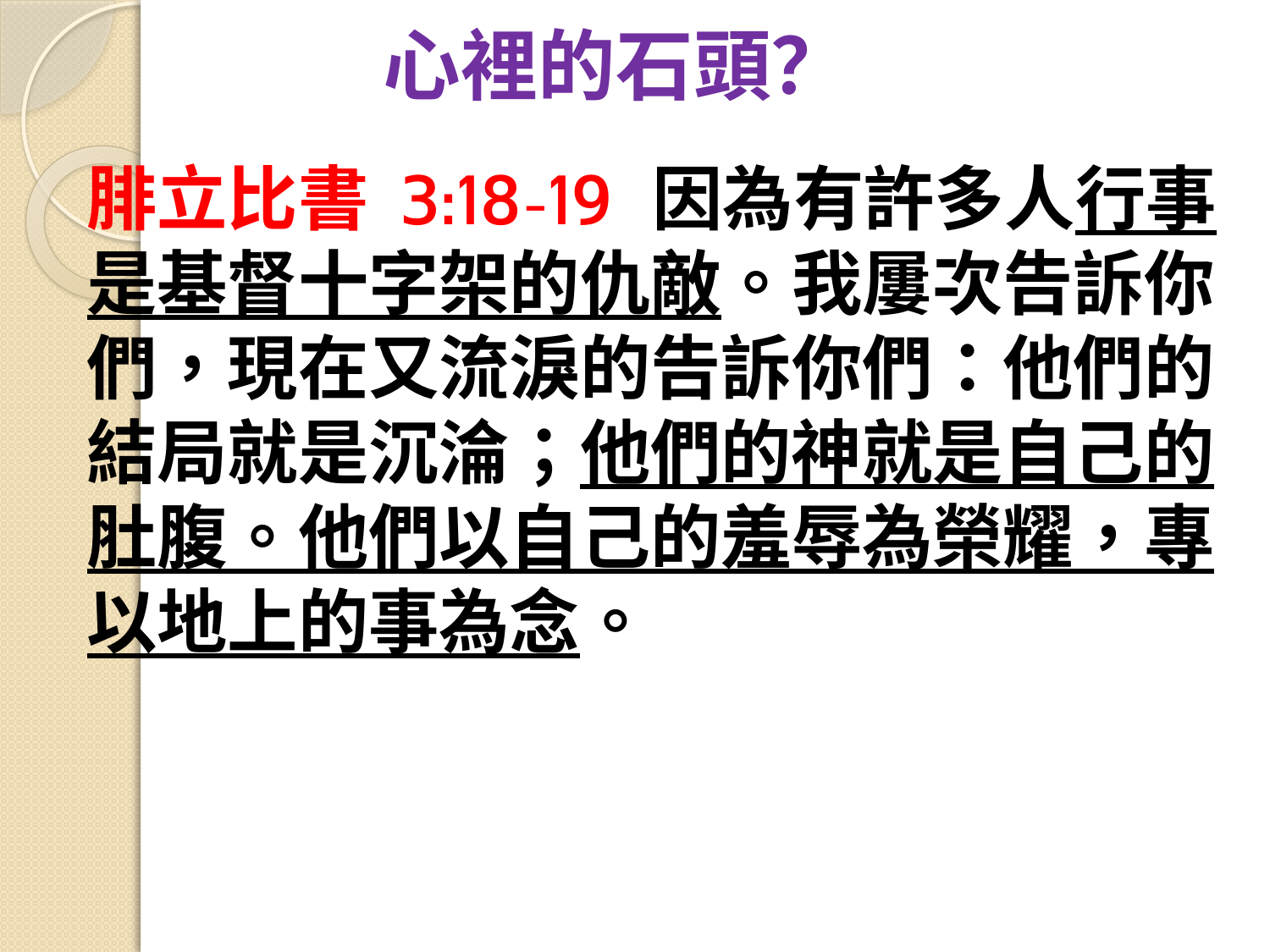

心裡的石頭？
腓立比書 3:18-19 因為有許多人行事是基督十字架的仇敵。我屢次告訴你們，現在又流淚的告訴你們：他們的結局就是沉淪；他們的神就是自己的肚腹。他們以自己的羞辱為榮耀，專以地上的事為念。